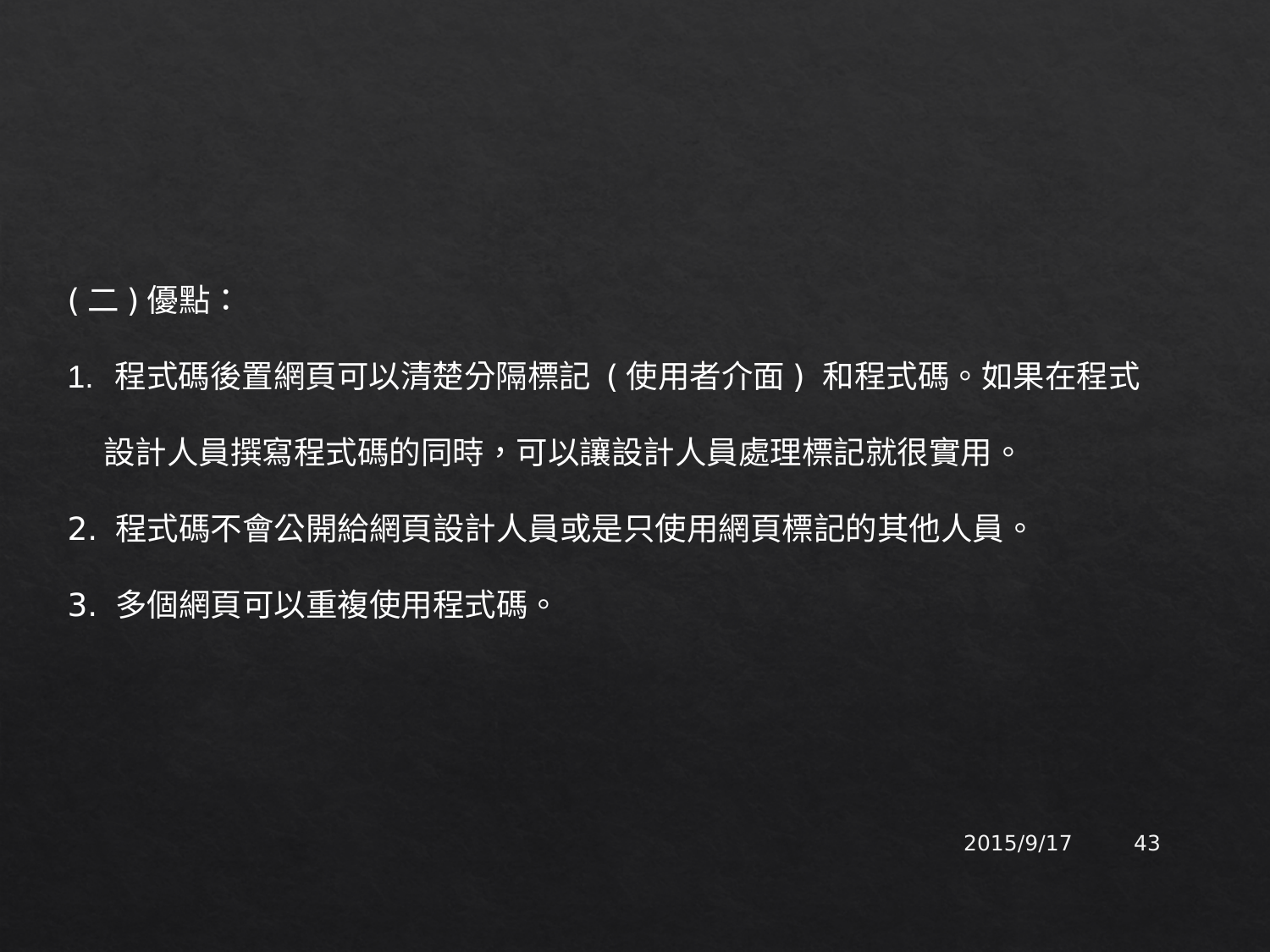

(二)優點：
程式碼後置網頁可以清楚分隔標記 (使用者介面) 和程式碼。如果在程式
    設計人員撰寫程式碼的同時，可以讓設計人員處理標記就很實用。
2. 程式碼不會公開給網頁設計人員或是只使用網頁標記的其他人員。
3. 多個網頁可以重複使用程式碼。
2015/9/17
43